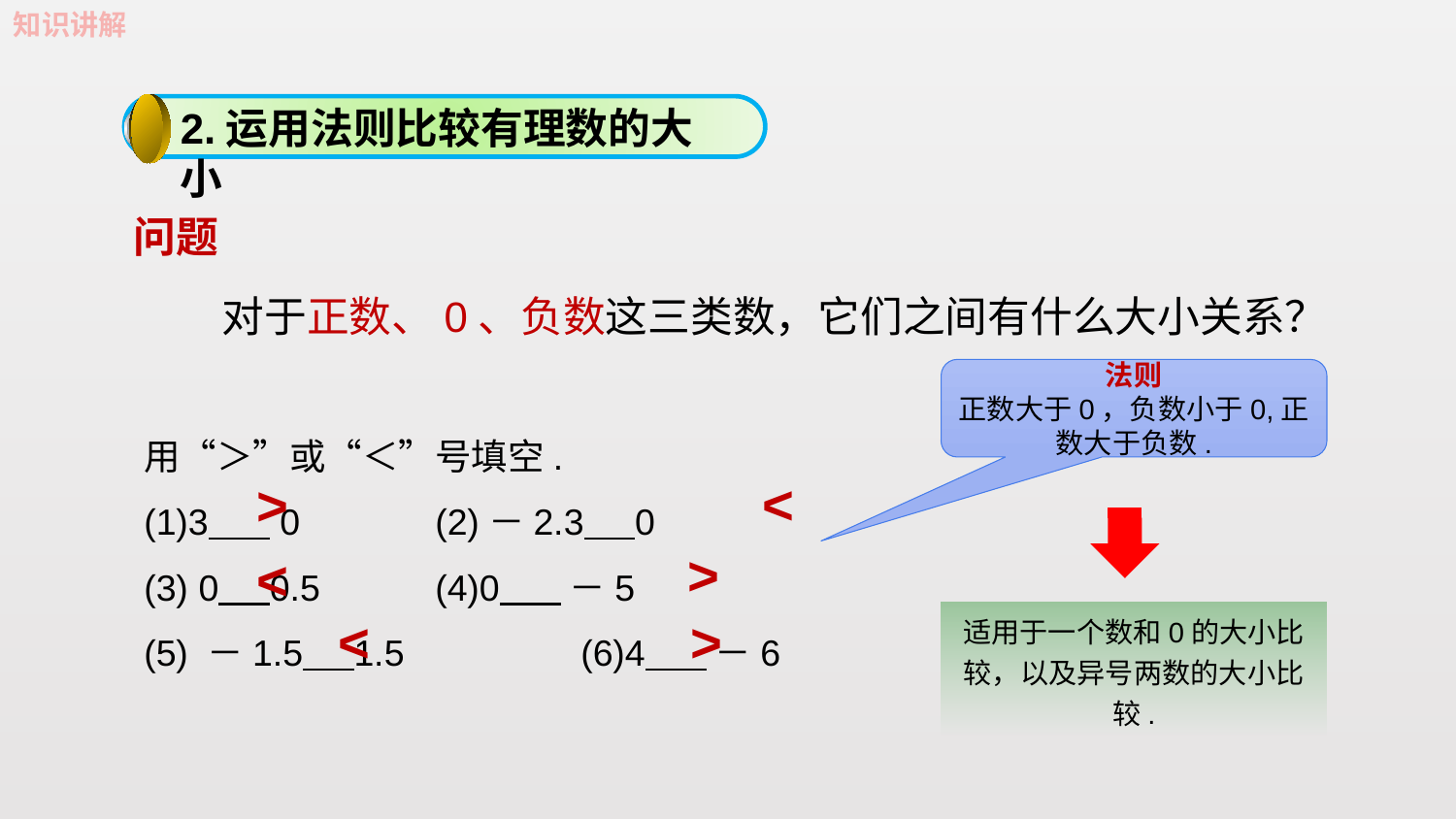

知识讲解

2.运用法则比较有理数的大小

 对于正数、0、负数这三类数，它们之间有什么大小关系？
问题
法则
正数大于0，负数小于0,正数大于负数.
用“＞”或“＜”号填空.
(1)3       0　     	(2)－2.3     0
(3) 0     0.5     	(4)0      －5
(5) －1.5     1.5     	(6)4      －6
<
>

>
<
<
适用于一个数和0的大小比较，以及异号两数的大小比较.
>